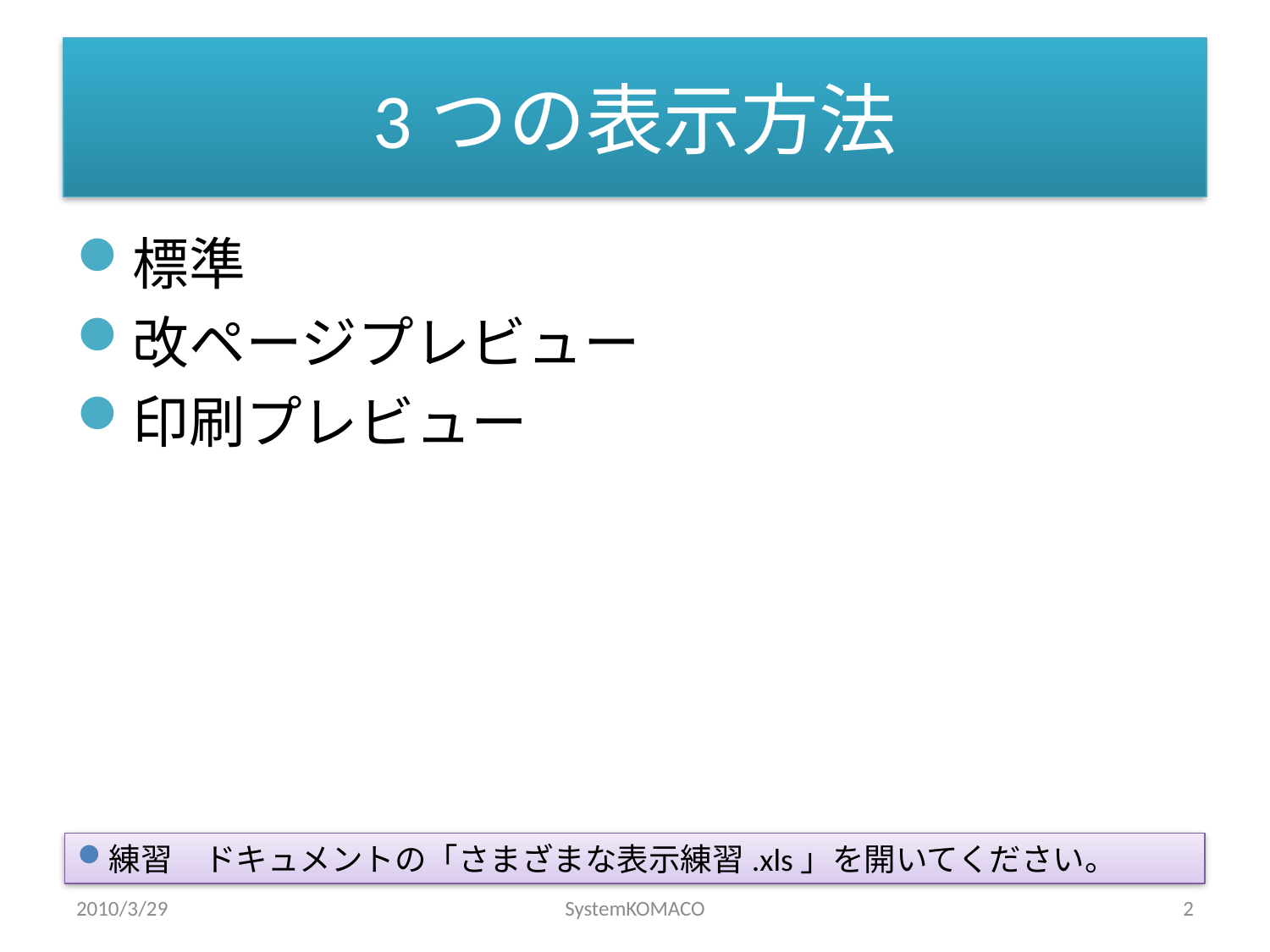

# 3つの表示方法
標準
改ページプレビュー
印刷プレビュー
練習　ドキュメントの「さまざまな表示練習.xls」を開いてください。
2010/3/29
SystemKOMACO
2